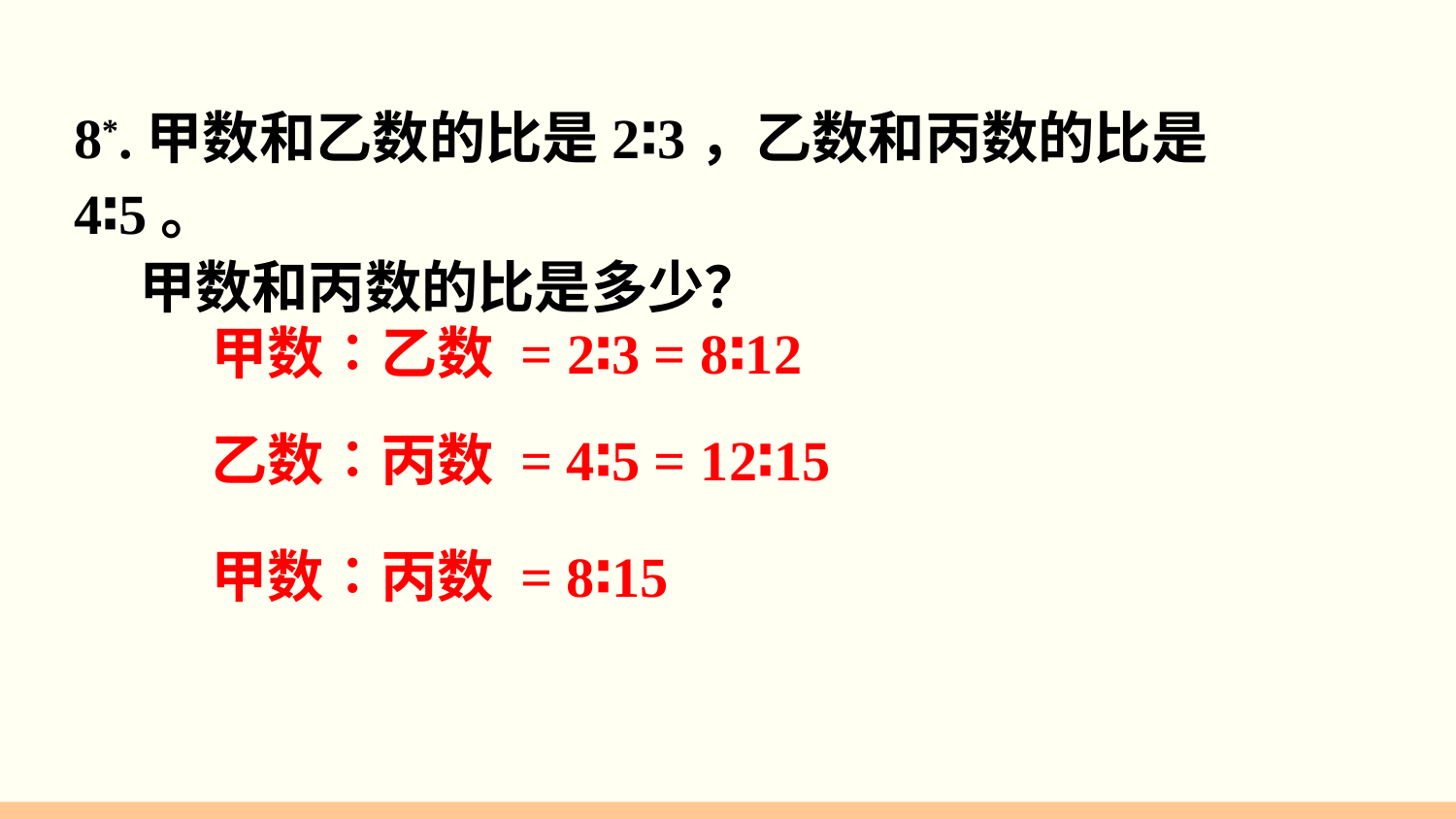

8*.甲数和乙数的比是2∶3，乙数和丙数的比是4∶5。
    甲数和丙数的比是多少？
甲数∶乙数 = 2∶3 = 8∶12
乙数∶丙数 = 4∶5 = 12∶15
甲数∶丙数 = 8∶15